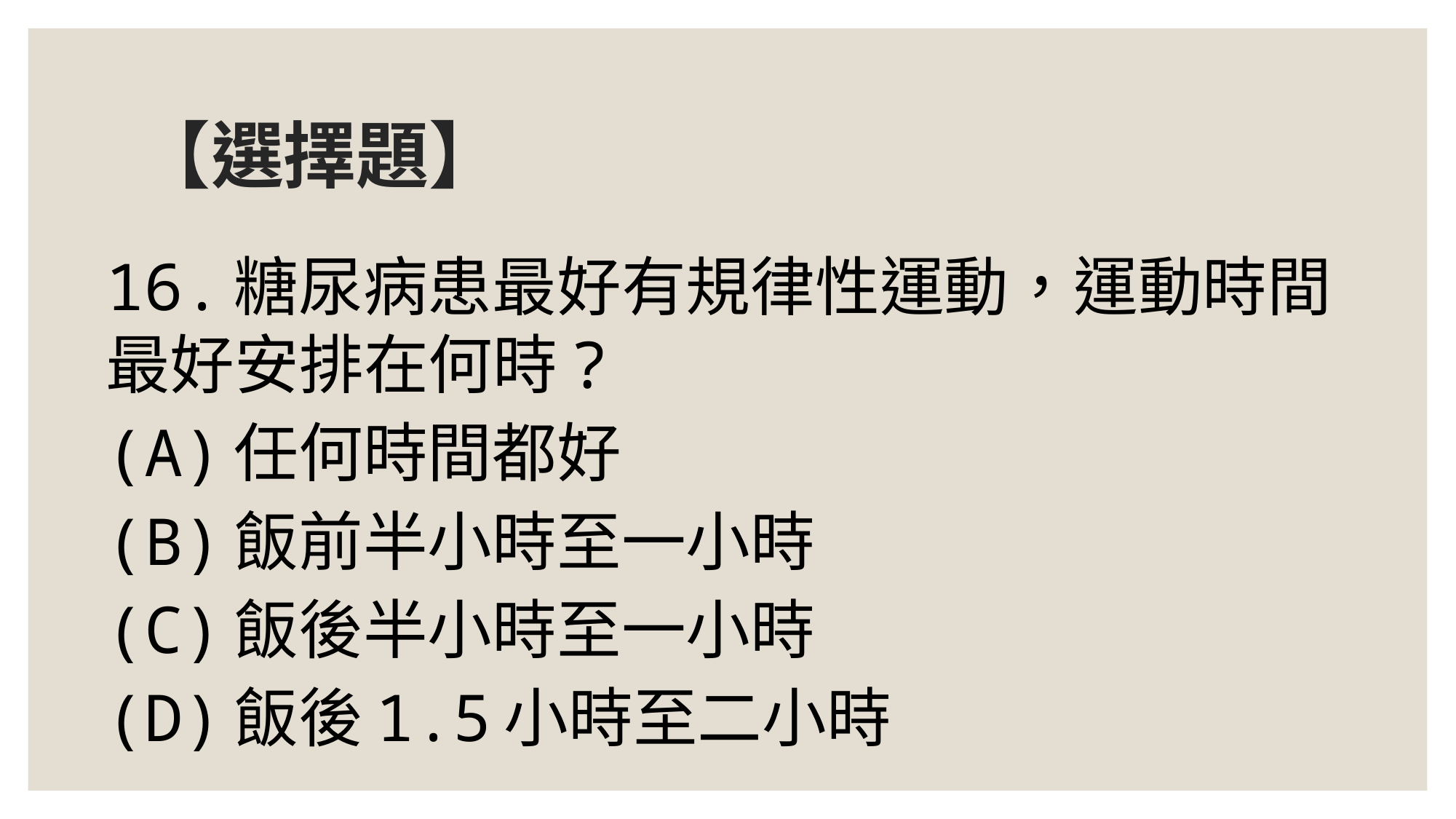

# 【選擇題】
16.糖尿病患最好有規律性運動，運動時間最好安排在何時?
(A)任何時間都好
(B)飯前半小時至一小時
(C)飯後半小時至一小時
(D)飯後1.5小時至二小時